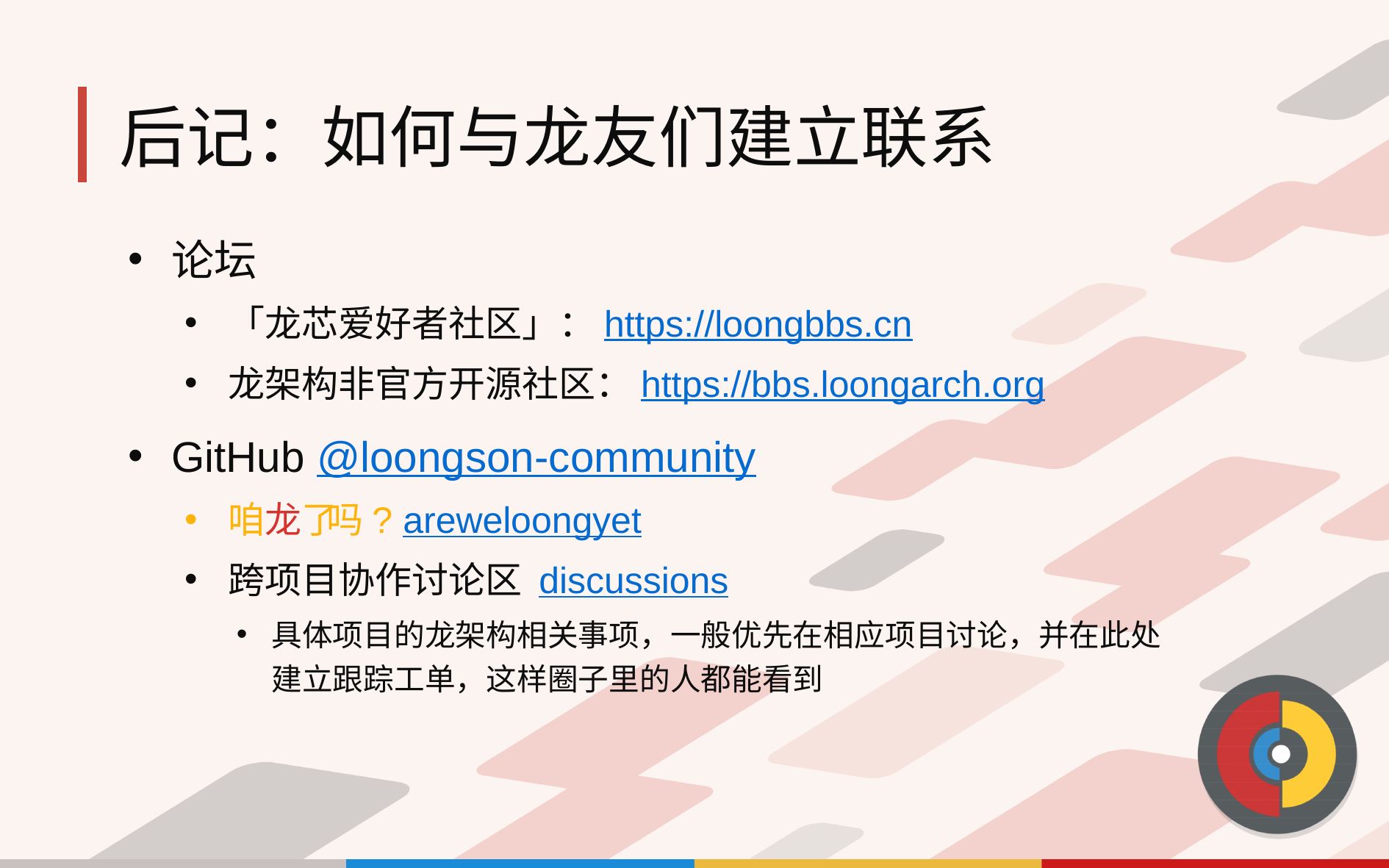

# 后记：如何与龙友们建立联系
论坛
「龙芯爱好者社区」：https://loongbbs.cn
龙架构非官方开源社区：https://bbs.loongarch.org
GitHub @loongson-community
咱龙了吗? areweloongyet
跨项目协作讨论区 discussions
具体项目的龙架构相关事项，一般优先在相应项目讨论，并在此处建立跟踪工单，这样圈子里的人都能看到